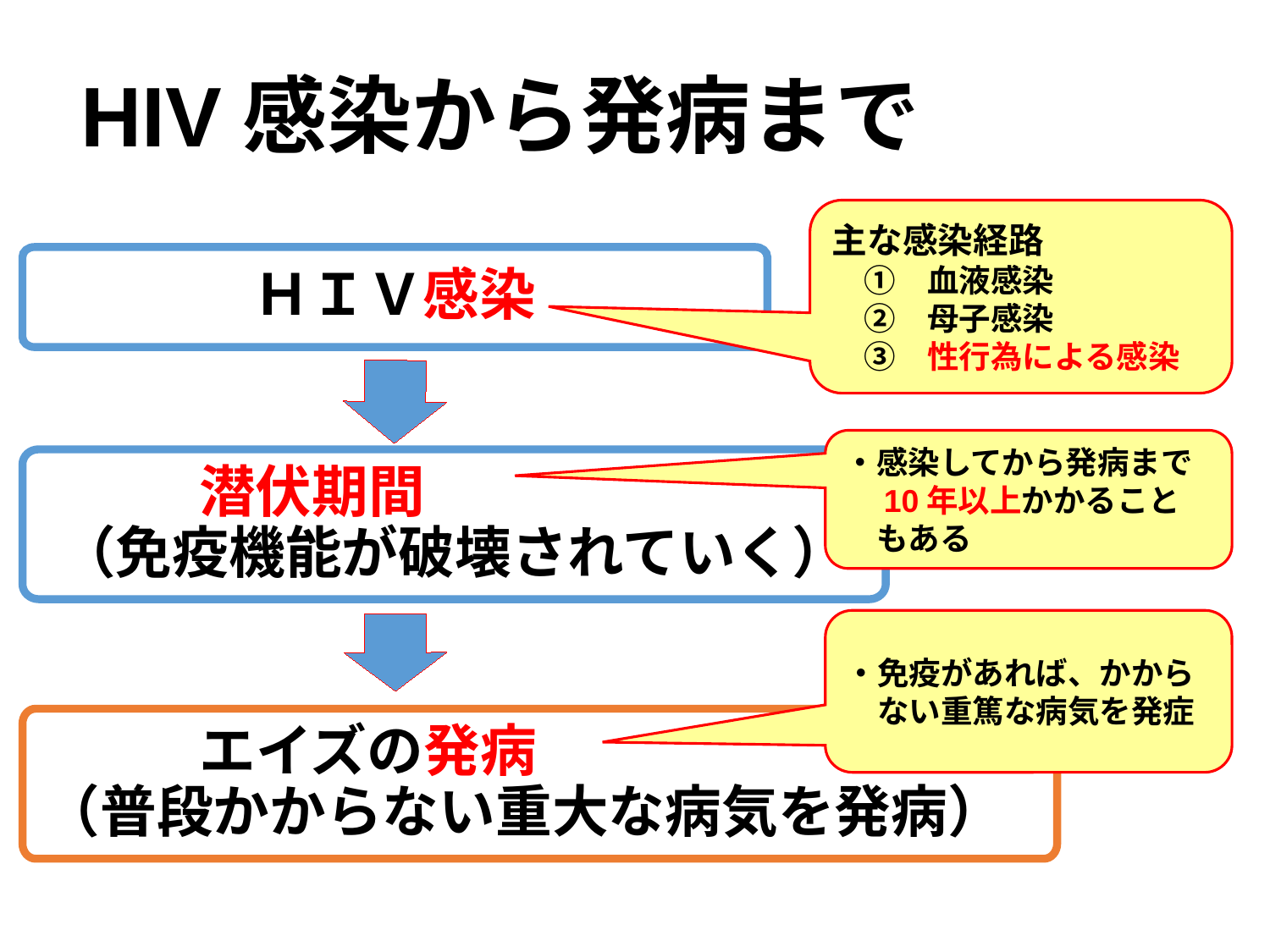

# HIV感染から発病まで

主な感染経路
　①　血液感染
　②　母子感染
　③　性行為による感染
ＨＩＶ感染

・感染してから発病まで
　10年以上かかること
　もある
           潜伏期間
（免疫機能が破壊されていく）
・免疫があれば、かから
　ない重篤な病気を発症

           エイズの発病
（普段かからない重大な病気を発病）